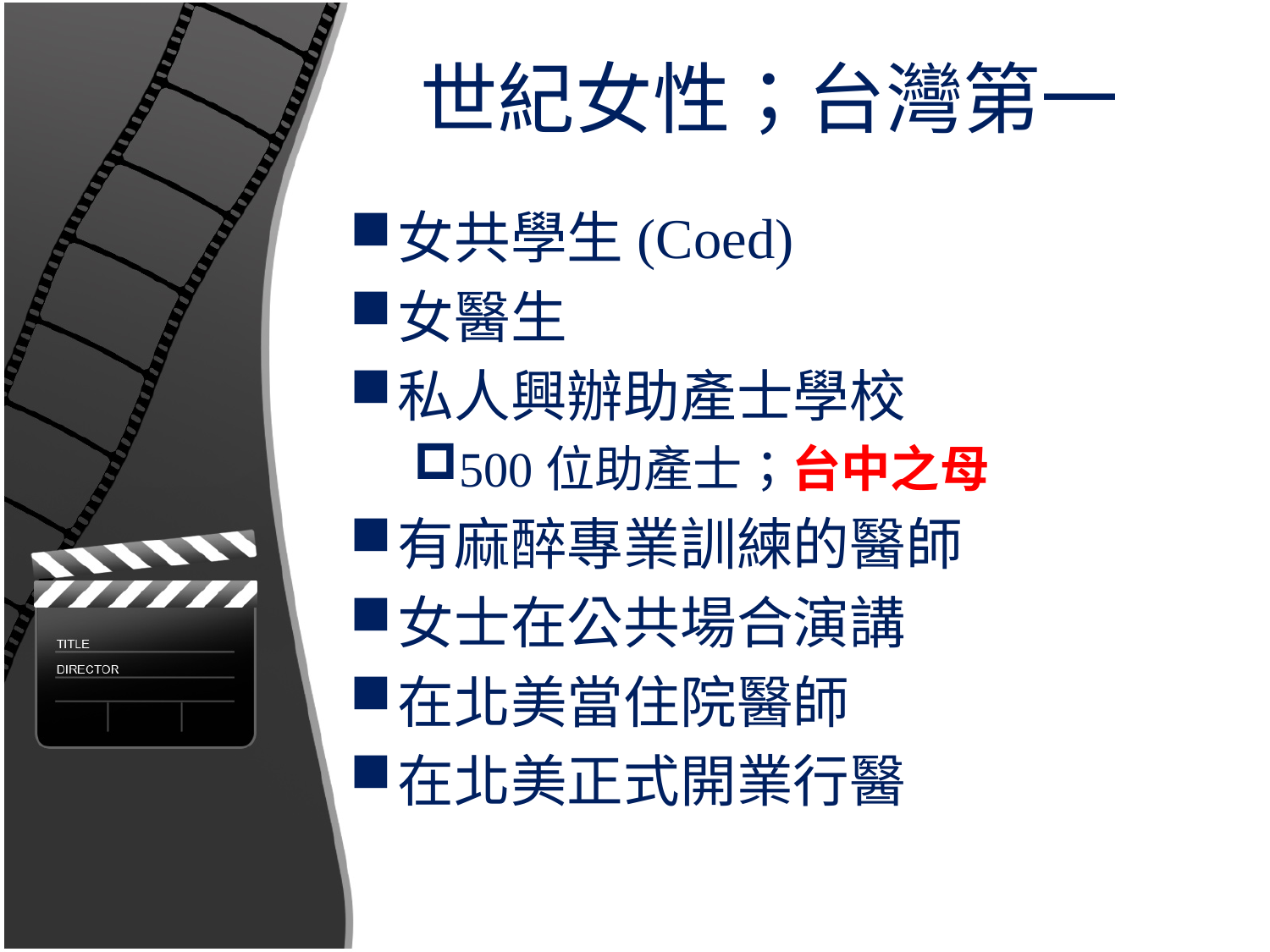

# 世紀女性；台灣第一
女共學生(Coed)
女醫生
私人興辦助產士學校
500位助產士；台中之母
有麻醉專業訓練的醫師
女士在公共場合演講
在北美當住院醫師
在北美正式開業行醫